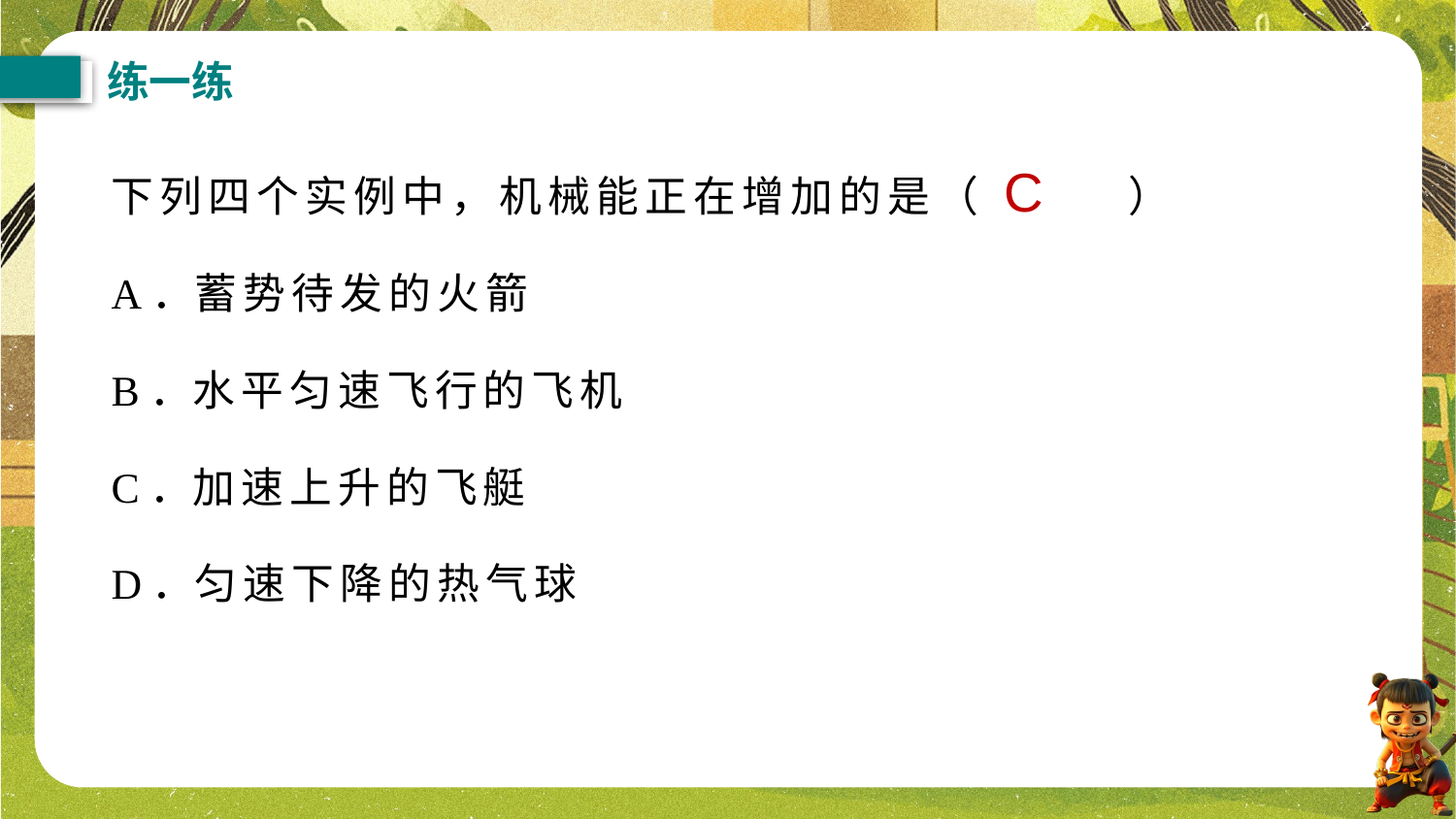

练一练

下列四个实例中，机械能正在增加的是（   　　）
A．蓄势待发的火箭
B．水平匀速飞行的飞机
C．加速上升的飞艇
D．匀速下降的热气球
C